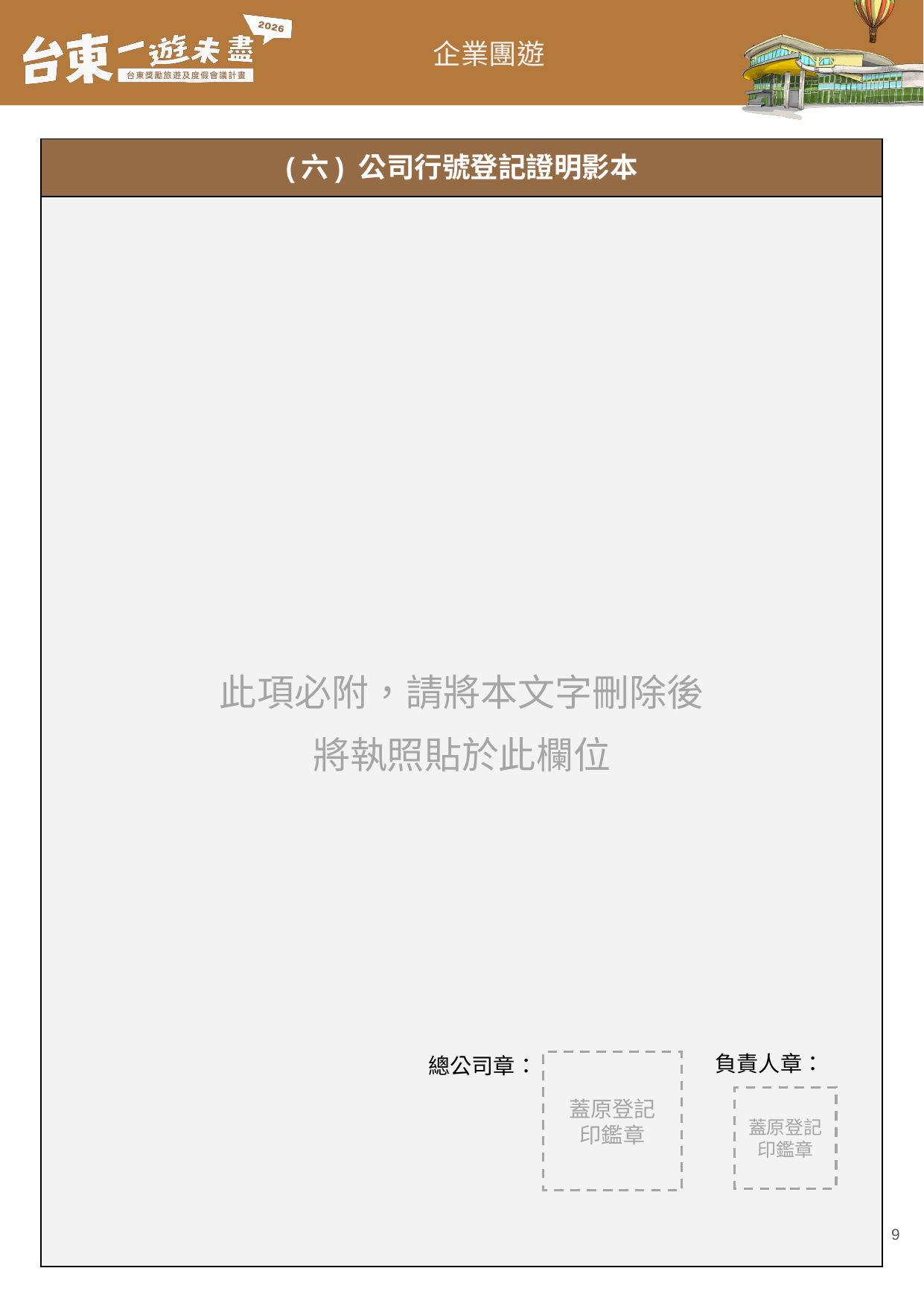

| (六) 公司行號登記證明影本 |
| --- |
| 此項必附，請將本文字刪除後 將執照貼於此欄位 |
可使用：商工登記查詢之截圖
https://findbiz.nat.gov.tw/fts/query/QueryBar/queryInit.do
負責人章：
總公司章：
蓋原登記
印鑑章
蓋原登記
印鑑章
9